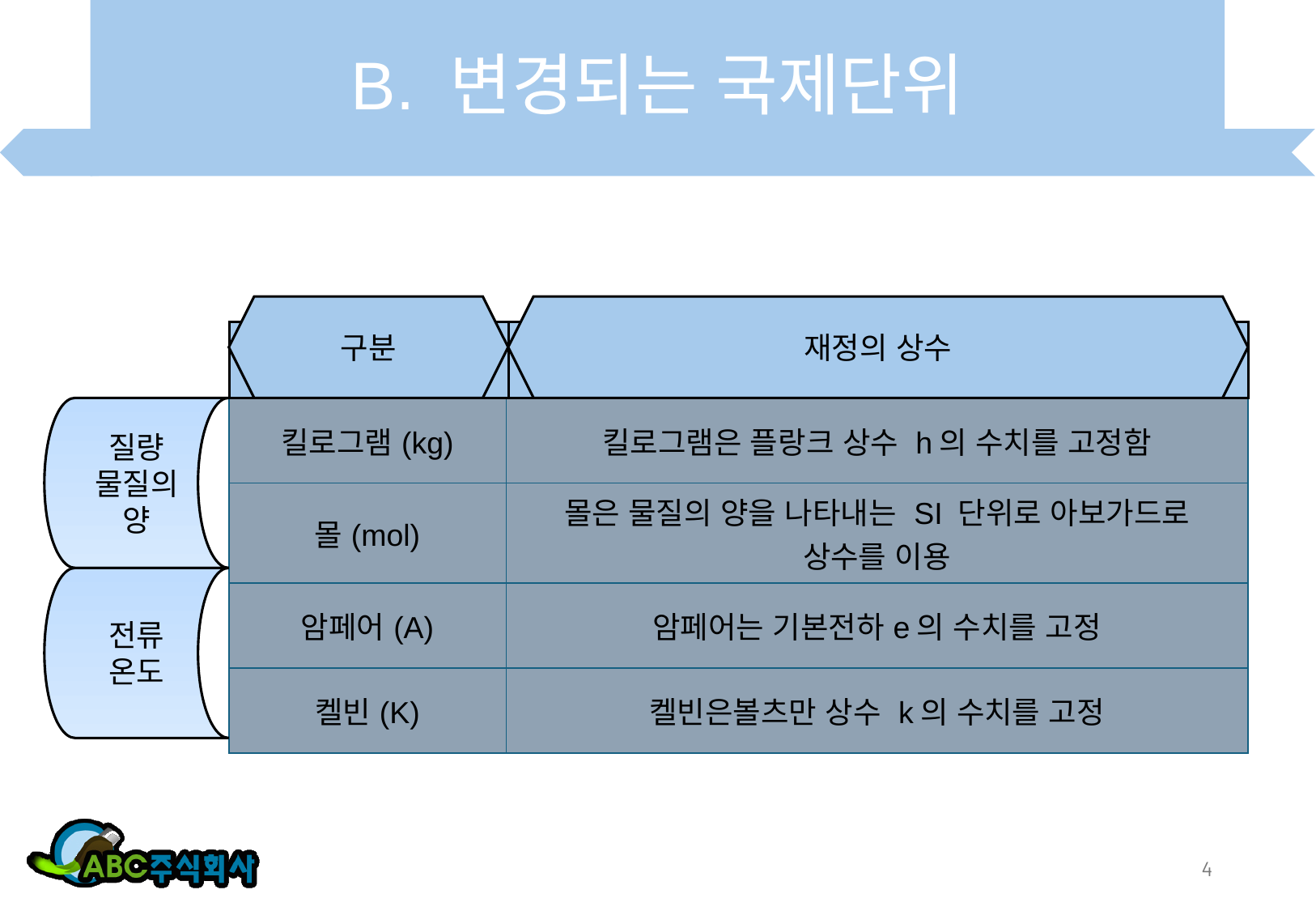

# B. 변경되는 국제단위
구분
재정의 상수

| 킬로그램(kg) | 킬로그램은 플랑크 상수 h의 수치를 고정함 |
| --- | --- |
| 몰(mol) | 몰은 물질의 양을 나타내는 SI 단위로 아보가드로 상수를 이용 |
| 암페어(A) | 암페어는 기본전하e의 수치를 고정 |
| 켈빈(K) | 켈빈은볼츠만 상수 k의 수치를 고정 |
질량
물질의
양
전류
온도
4